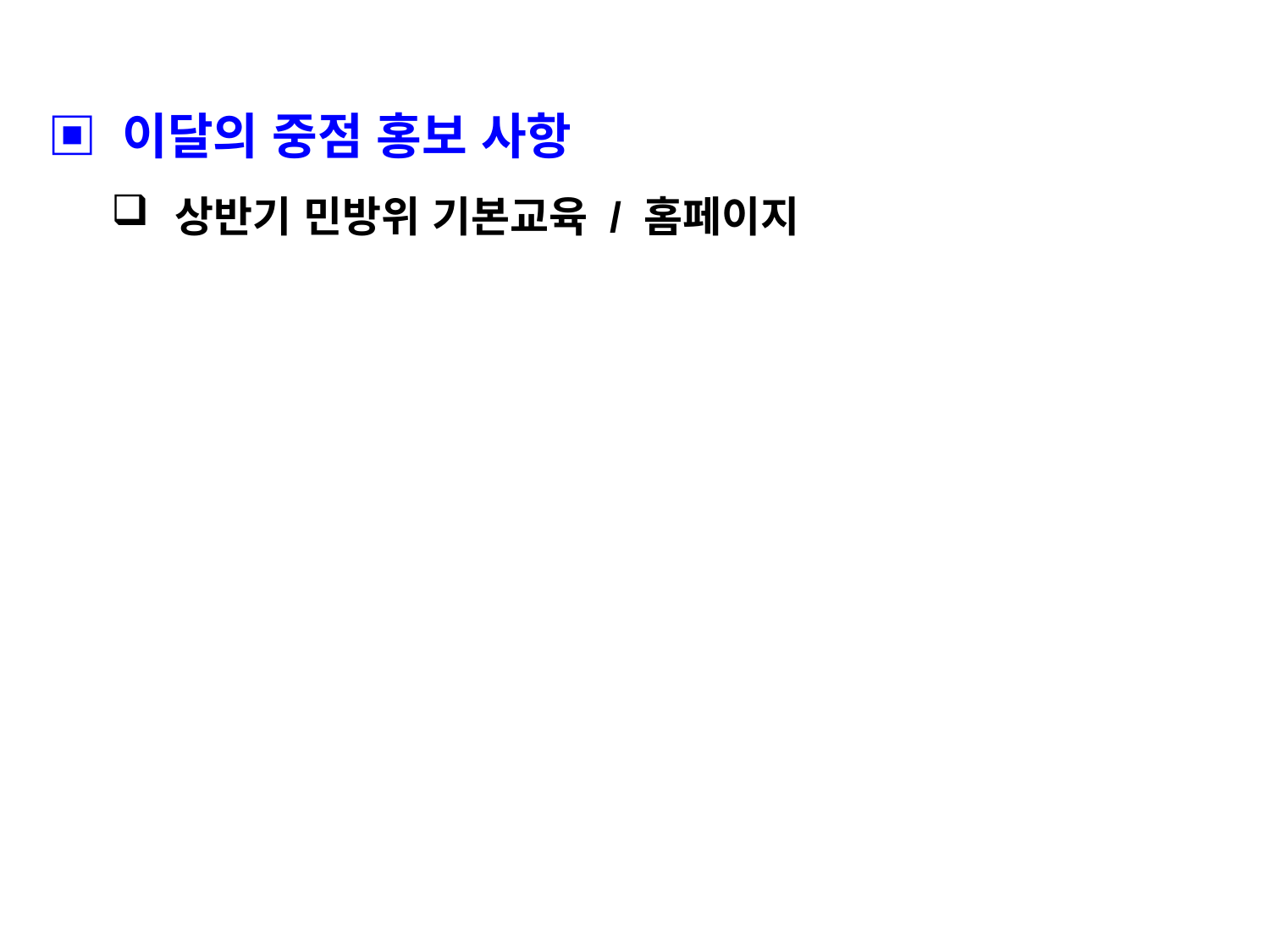

▣ 이달의 중점 홍보 사항
상반기 민방위 기본교육 / 홈페이지